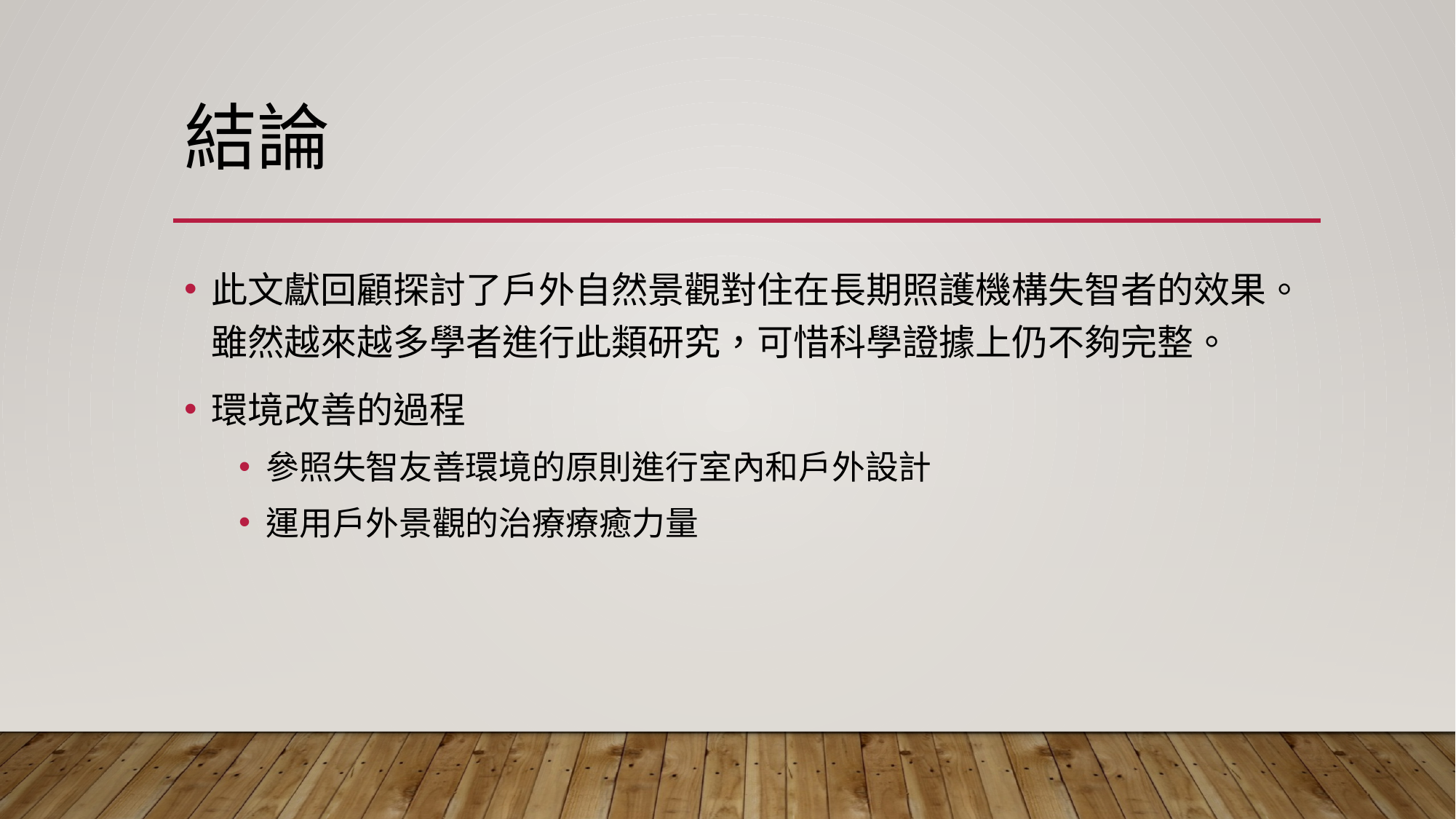

# 結論
此文獻回顧探討了戶外自然景觀對住在長期照護機構失智者的效果。雖然越來越多學者進行此類研究，可惜科學證據上仍不夠完整。
環境改善的過程
參照失智友善環境的原則進行室內和戶外設計
運用戶外景觀的治療療癒力量